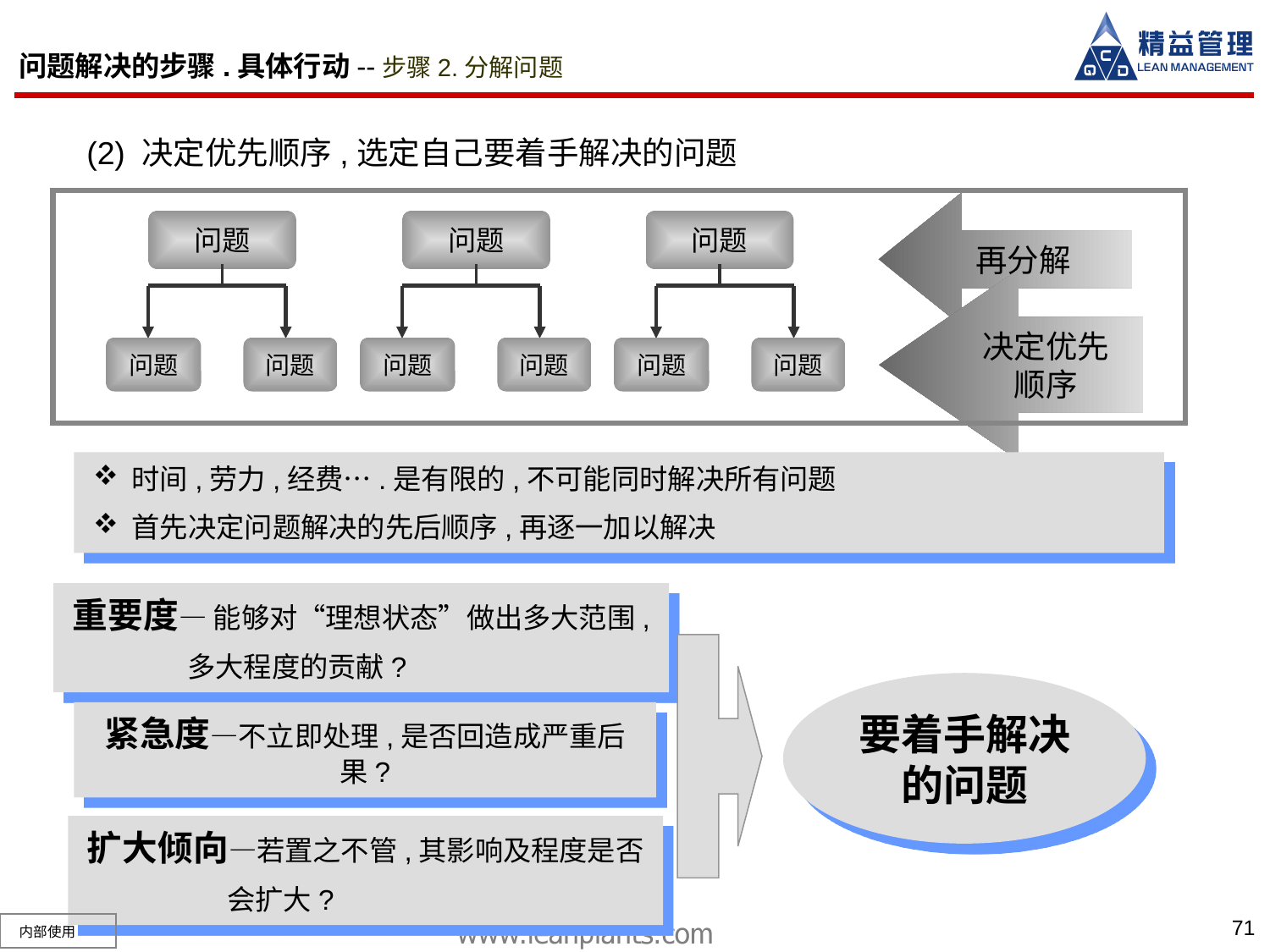

问题解决的步骤.具体行动--步骤2.分解问题
(2) 决定优先顺序,选定自己要着手解决的问题

再分解
问题
问题
问题
决定优先顺序
问题
问题
问题
问题
问题
问题
 时间,劳力,经费….是有限的,不可能同时解决所有问题
 首先决定问题解决的先后顺序,再逐一加以解决
重要度— 能够对“理想状态”做出多大范围,
                 多大程度的贡献?

要着手解决的问题
紧急度—不立即处理,是否回造成严重后果?
扩大倾向—若置之不管,其影响及程度是否
                     会扩大?
内部使用